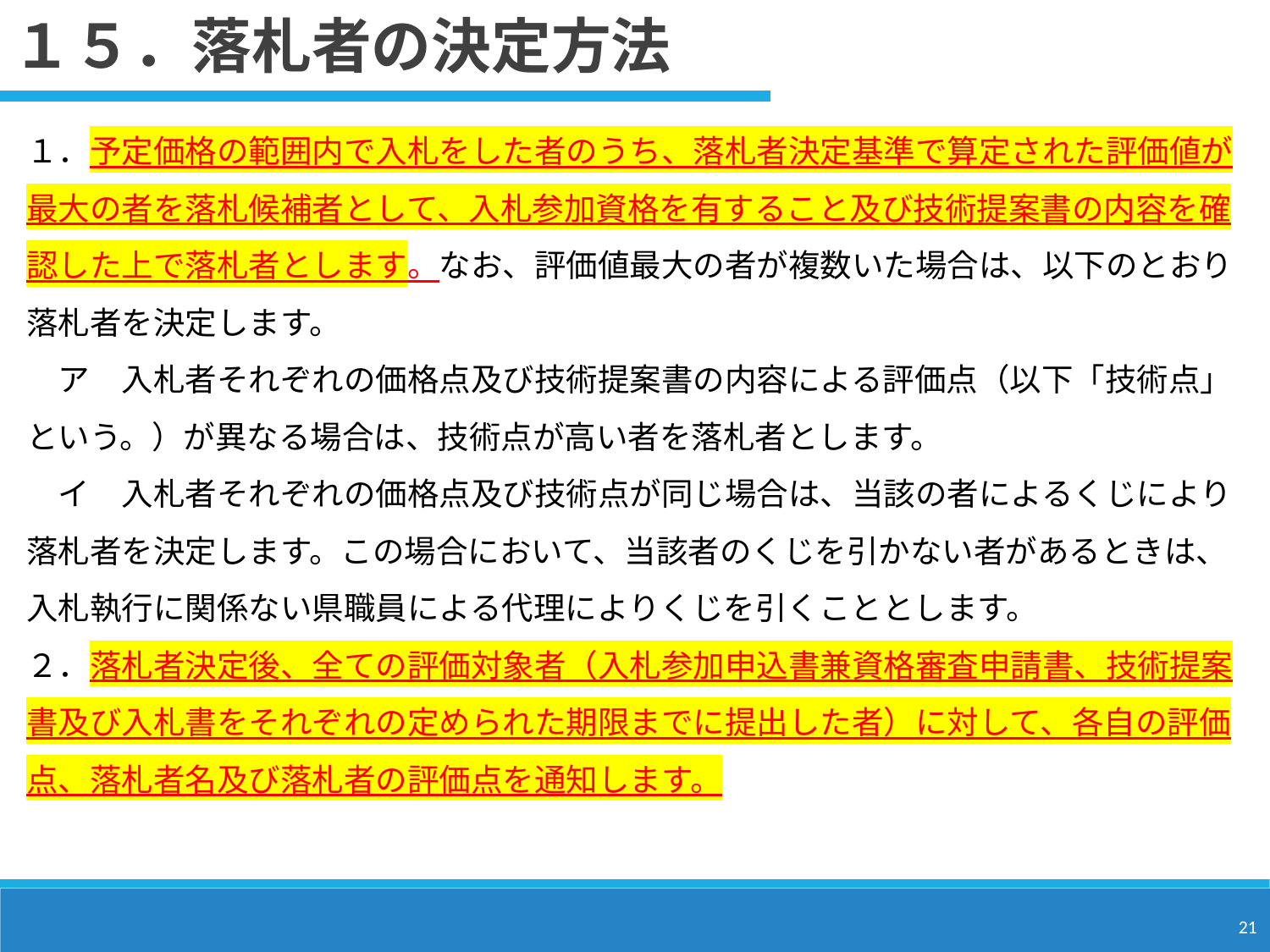

１５．落札者の決定方法
１．予定価格の範囲内で入札をした者のうち、落札者決定基準で算定された評価値が最大の者を落札候補者として、入札参加資格を有すること及び技術提案書の内容を確認した上で落札者とします。なお、評価値最大の者が複数いた場合は、以下のとおり落札者を決定します。
　ア　入札者それぞれの価格点及び技術提案書の内容による評価点（以下「技術点」という。）が異なる場合は、技術点が高い者を落札者とします。
　イ　入札者それぞれの価格点及び技術点が同じ場合は、当該の者によるくじにより落札者を決定します。この場合において、当該者のくじを引かない者があるときは、入札執行に関係ない県職員による代理によりくじを引くこととします。
２．落札者決定後、全ての評価対象者（入札参加申込書兼資格審査申請書、技術提案書及び入札書をそれぞれの定められた期限までに提出した者）に対して、各自の評価点、落札者名及び落札者の評価点を通知します。
21